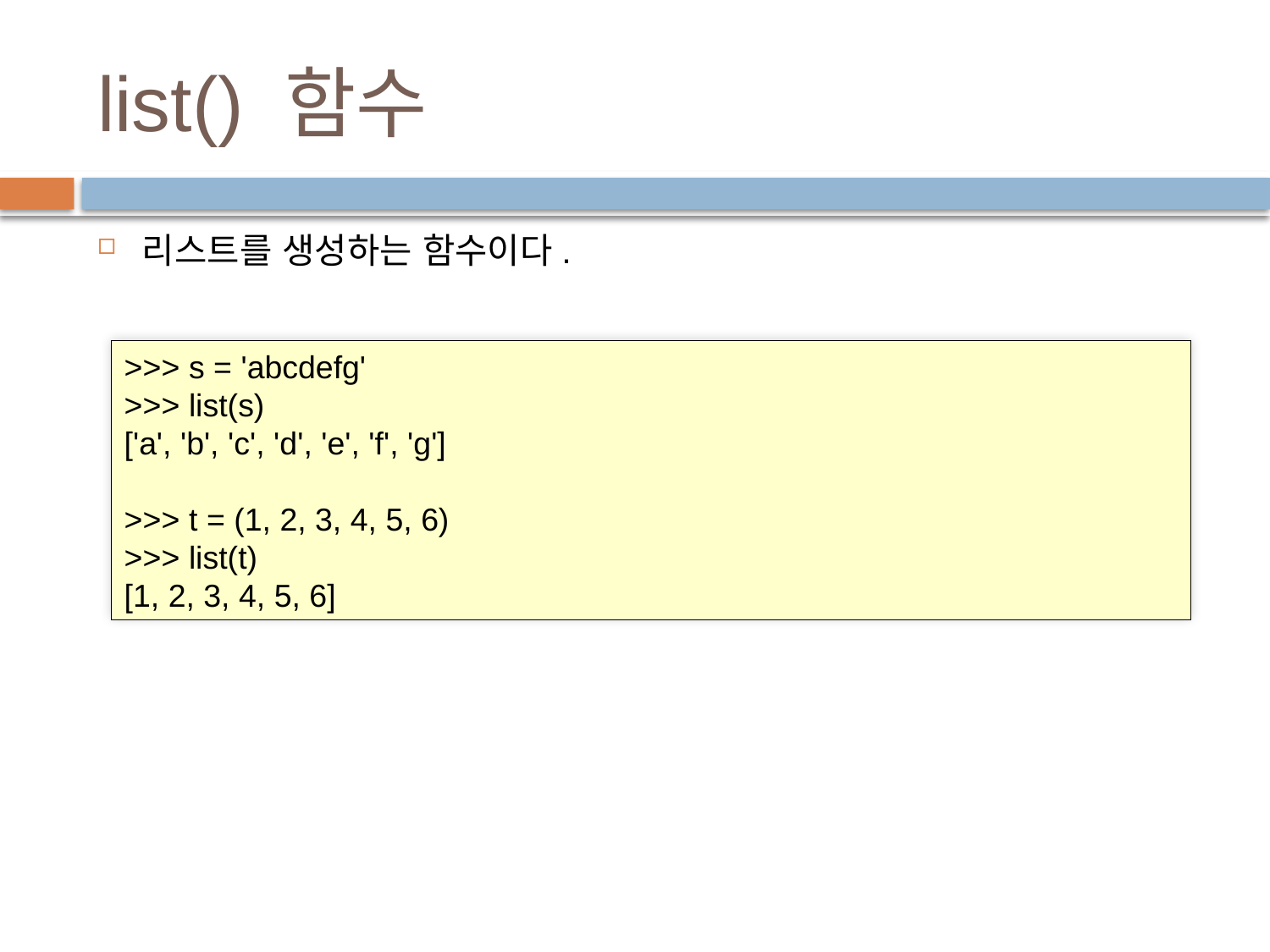

# list() 함수
리스트를 생성하는 함수이다.
>>> s = 'abcdefg'
>>> list(s)
['a', 'b', 'c', 'd', 'e', 'f', 'g']

>>> t = (1, 2, 3, 4, 5, 6)
>>> list(t)
[1, 2, 3, 4, 5, 6]